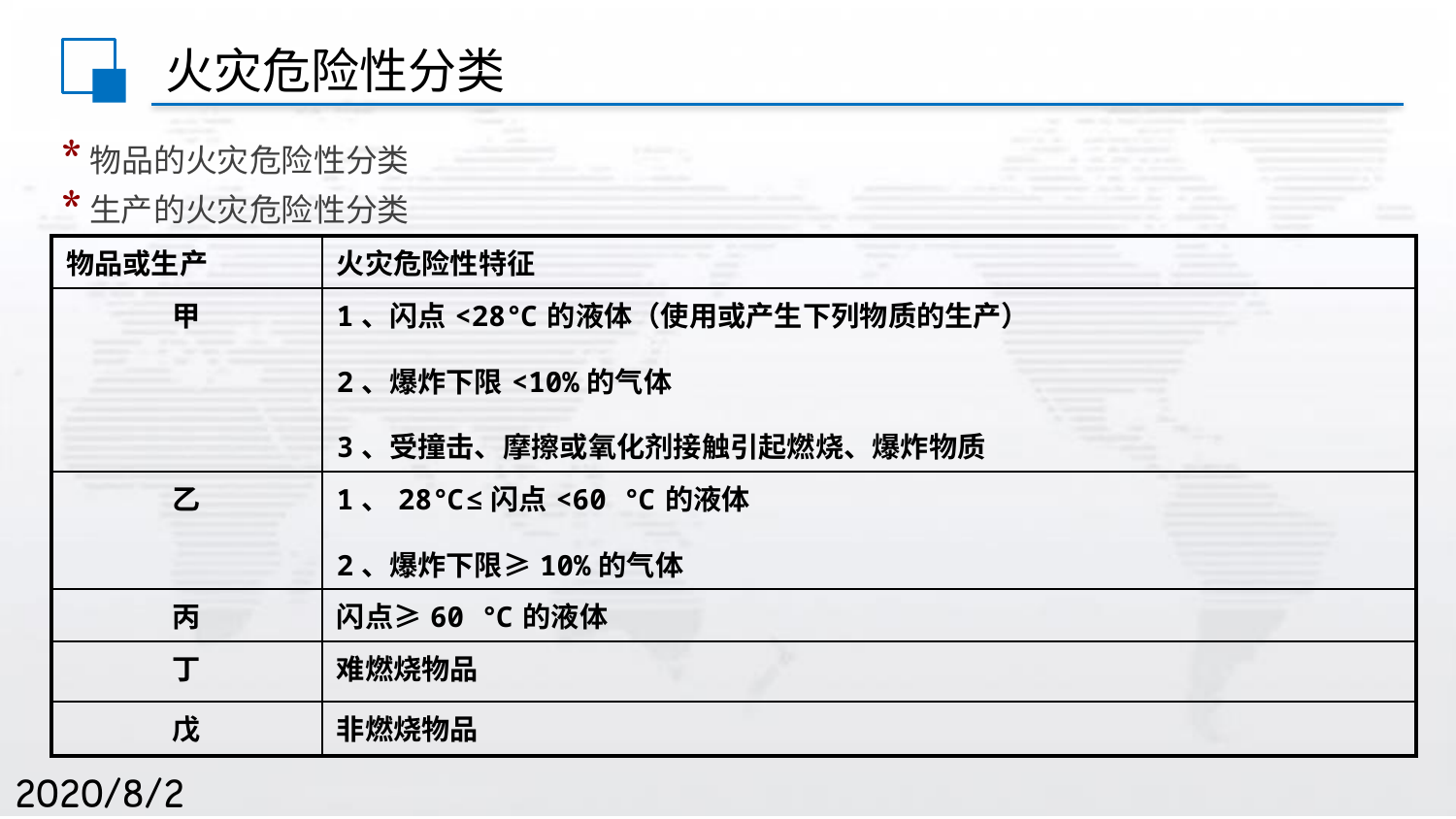

# 火灾危险性分类
物品的火灾危险性分类
生产的火灾危险性分类

| 物品或生产 | 火灾危险性特征 |
| --- | --- |
| 甲 | 1、闪点<28℃的液体（使用或产生下列物质的生产） 2、爆炸下限<10%的气体 3、受撞击、摩擦或氧化剂接触引起燃烧、爆炸物质 |
| 乙 | 1、28℃≤闪点<60 ℃的液体 2、爆炸下限≥10%的气体 |
| 丙 | 闪点≥60 ℃的液体 |
| 丁 | 难燃烧物品 |
| 戊 | 非燃烧物品 |
2020/8/2